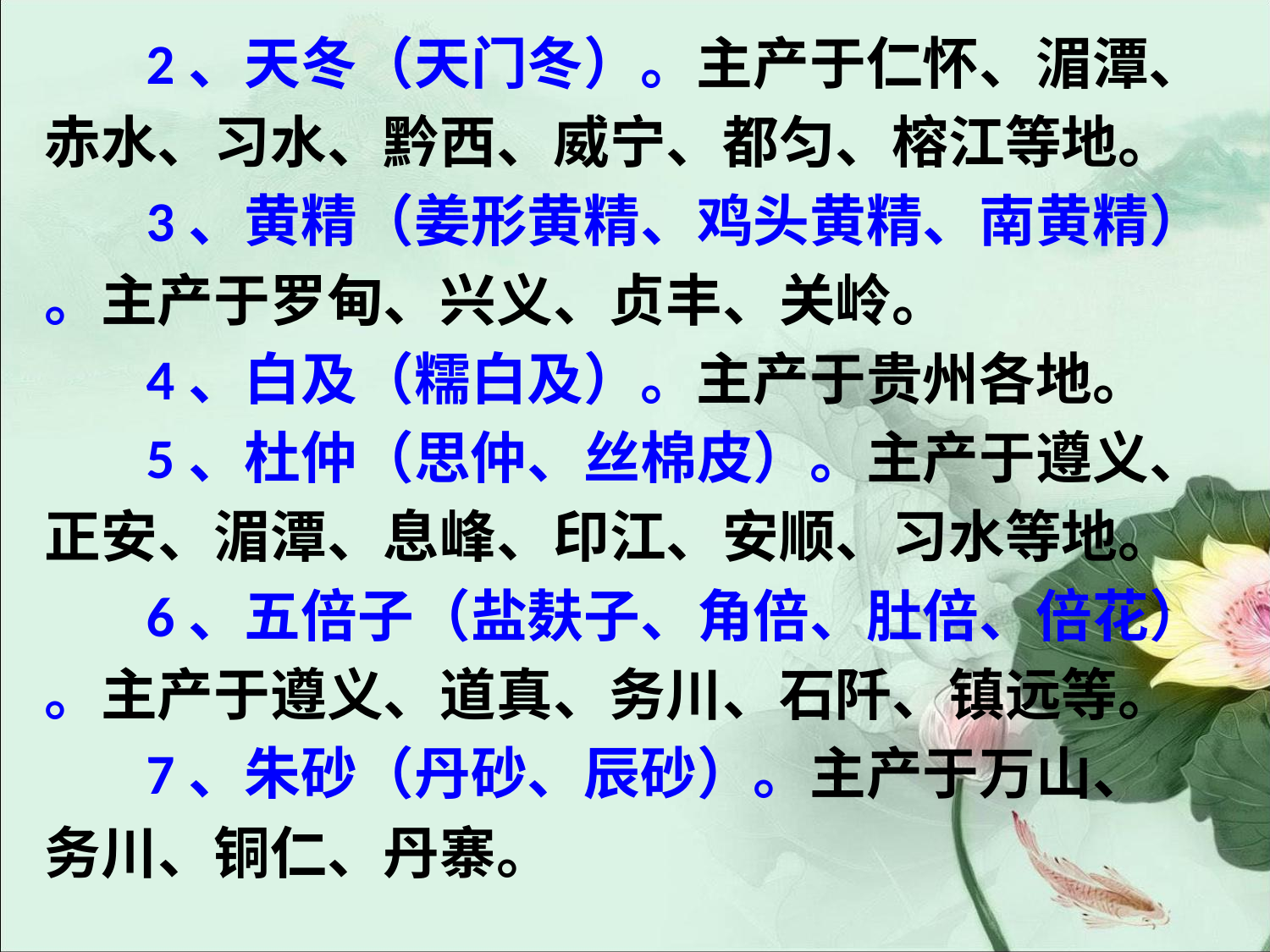

2、天冬（天门冬）。主产于仁怀、湄潭、
赤水、习水、黔西、威宁、都匀、榕江等地。
        3、黄精（姜形黄精、鸡头黄精、南黄精）
。主产于罗甸、兴义、贞丰、关岭。
        4、白及（糯白及）。主产于贵州各地。
        5、杜仲（思仲、丝棉皮）。主产于遵义、
正安、湄潭、息峰、印江、安顺、习水等地。
        6、五倍子（盐麸子、角倍、肚倍、倍花）
。主产于遵义、道真、务川、石阡、镇远等。
        7、朱砂（丹砂、辰砂）。主产于万山、
务川、铜仁、丹寨。
#